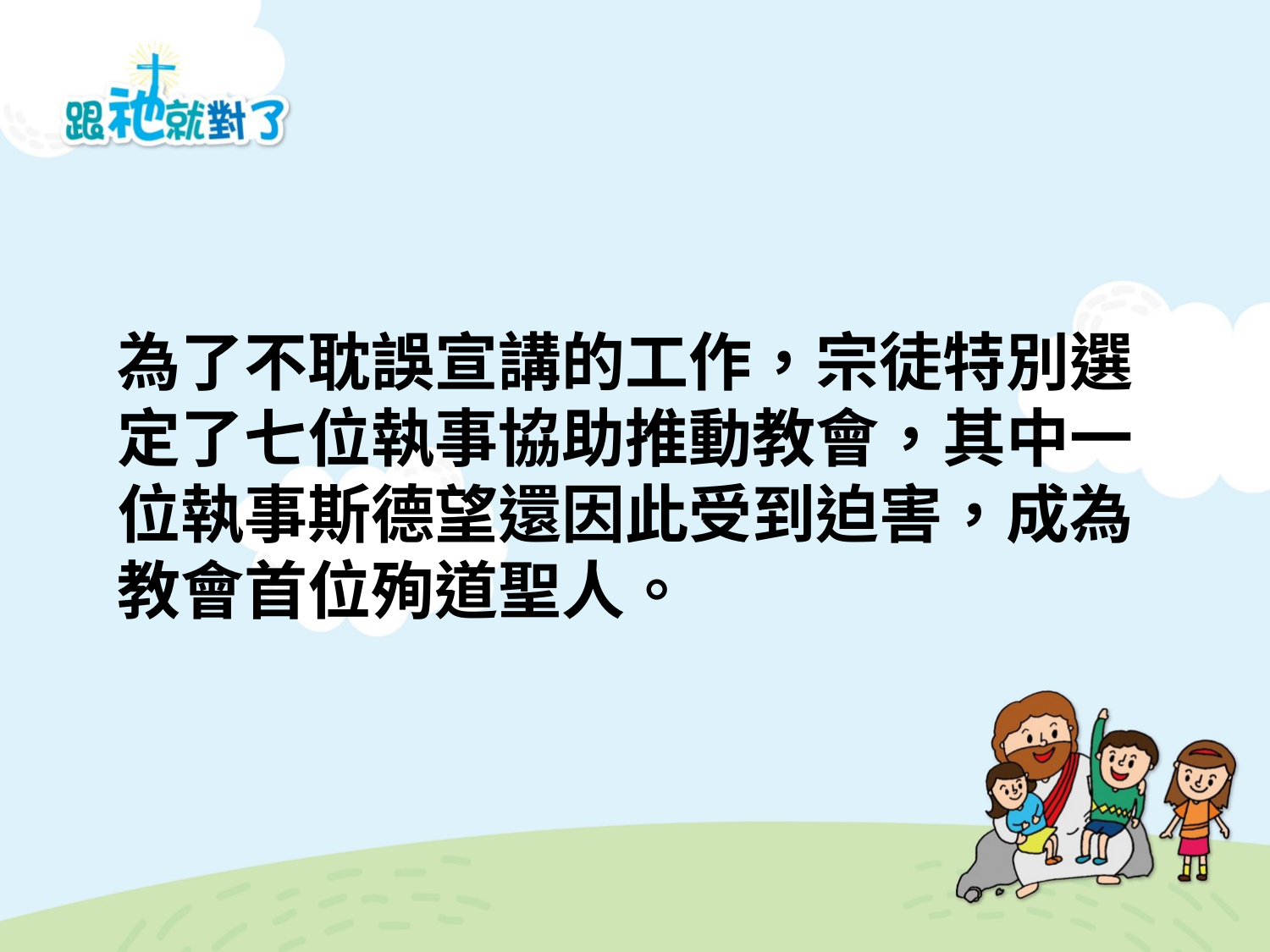

為了不耽誤宣講的工作，宗徒特別選定了七位執事協助推動教會，其中一位執事斯德望還因此受到迫害，成為教會首位殉道聖人。